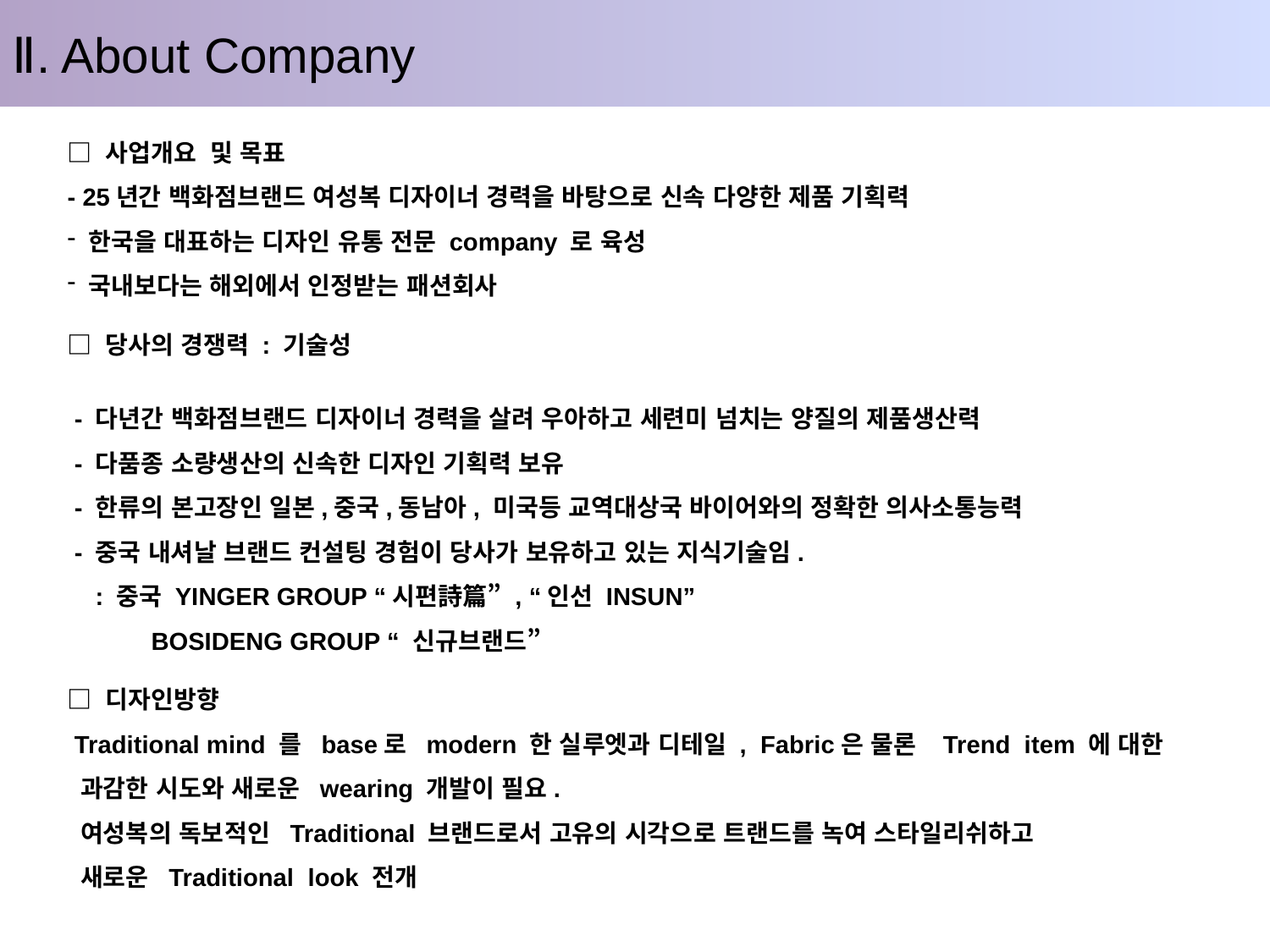

Ⅱ. About Company
□ 사업개요  및 목표
- 25년간 백화점브랜드 여성복 디자이너 경력을 바탕으로 신속 다양한 제품 기획력
 한국을 대표하는 디자인 유통 전문 company 로 육성
 국내보다는 해외에서 인정받는 패션회사

□ 당사의 경쟁력 : 기술성

 - 다년간 백화점브랜드 디자이너 경력을 살려 우아하고 세련미 넘치는 양질의 제품생산력
 - 다품종 소량생산의 신속한 디자인 기획력 보유
 - 한류의 본고장인 일본,중국,동남아, 미국등 교역대상국 바이어와의 정확한 의사소통능력
 - 중국 내셔날 브랜드 컨설팅 경험이 당사가 보유하고 있는 지식기술임.
    : 중국 YINGER GROUP “시편詩篇” , “인선 INSUN”
            BOSIDENG GROUP “ 신규브랜드”

□ 디자인방향
 Traditional mind 를  base로  modern 한 실루엣과 디테일 ,  Fabric은 물론   Trend  item 에 대한
 과감한 시도와 새로운  wearing 개발이 필요.
 여성복의 독보적인  Traditional 브랜드로서 고유의 시각으로 트랜드를 녹여 스타일리쉬하고
 새로운  Traditional  look 전개